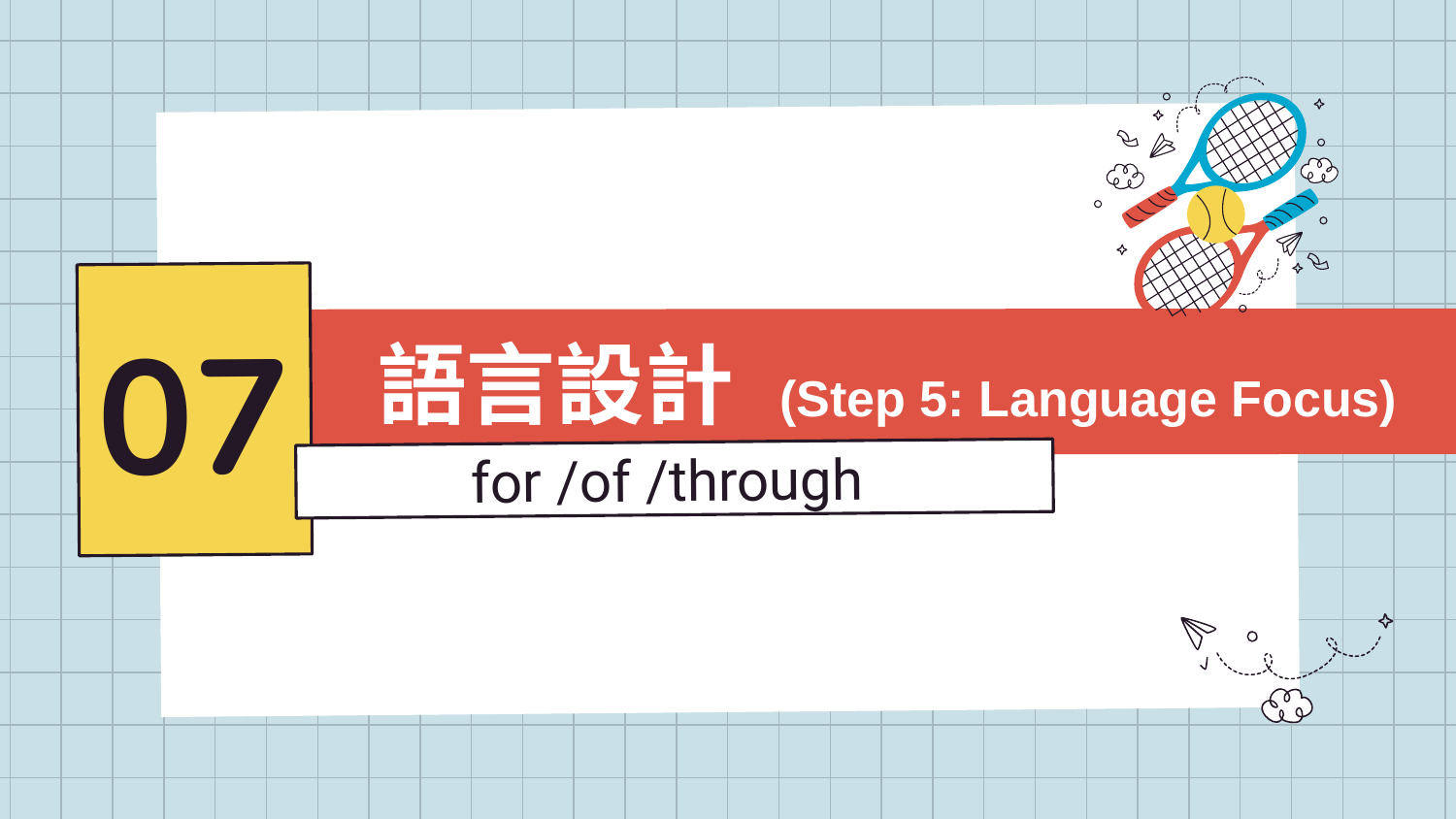

07
# 語言設計 (Step 5: Language Focus)
for /of /through